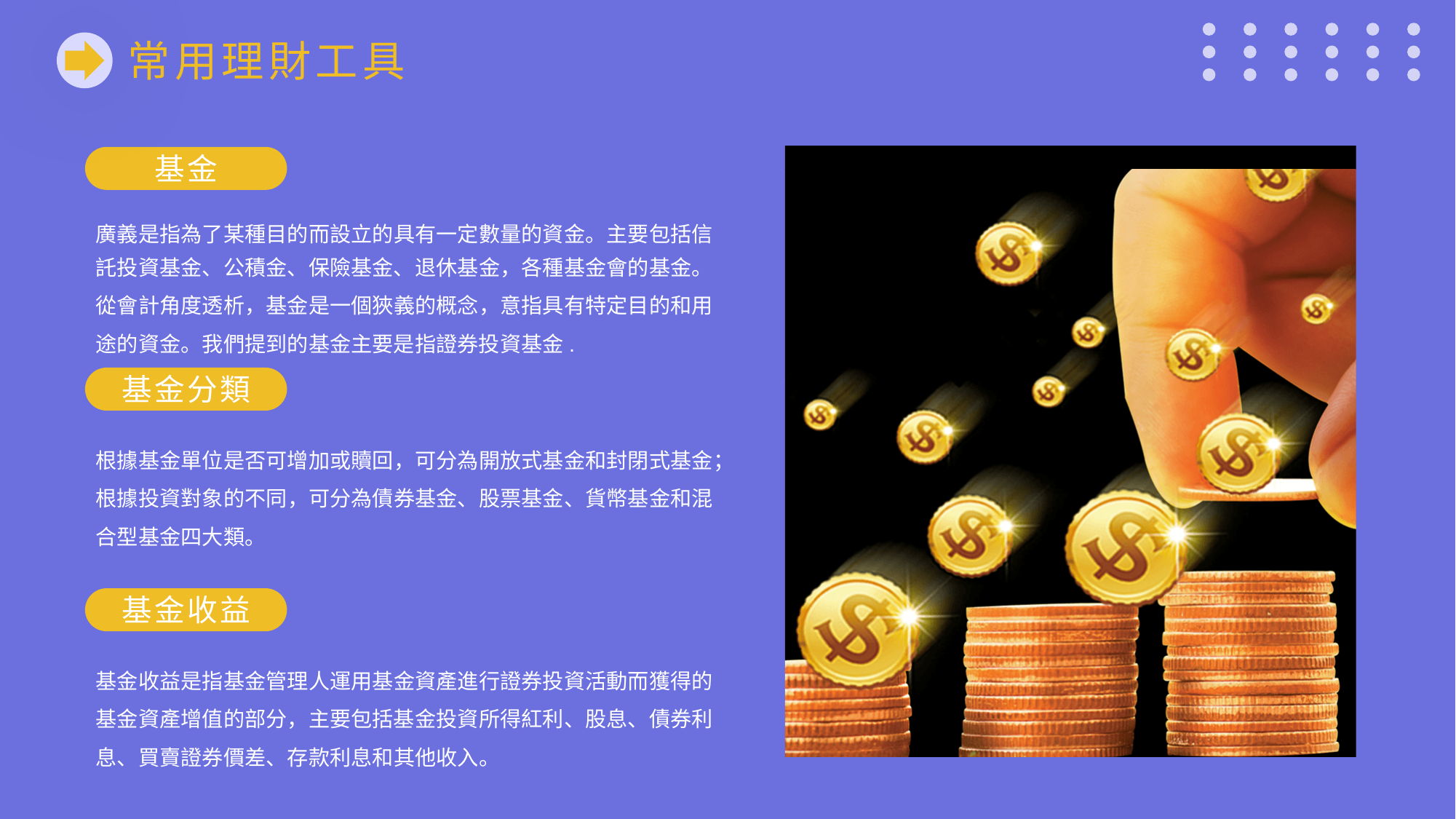

常用理財工具

基金

廣義是指為了某種目的而設立的具有一定數量的資金。主要包括信託投資基金、公積金、保險基金、退休基金，各種基金會的基金。
從會計角度透析，基金是一個狹義的概念，意指具有特定目的和用途的資金。我們提到的基金主要是指證券投資基金.
基金分類

根據基金單位是否可增加或贖回，可分為開放式基金和封閉式基金；根據投資對象的不同，可分為債券基金、股票基金、貨幣基金和混合型基金四大類。
基金收益

基金收益是指基金管理人運用基金資產進行證券投資活動而獲得的基金資產增值的部分，主要包括基金投資所得紅利、股息、債券利息、買賣證券價差、存款利息和其他收入。